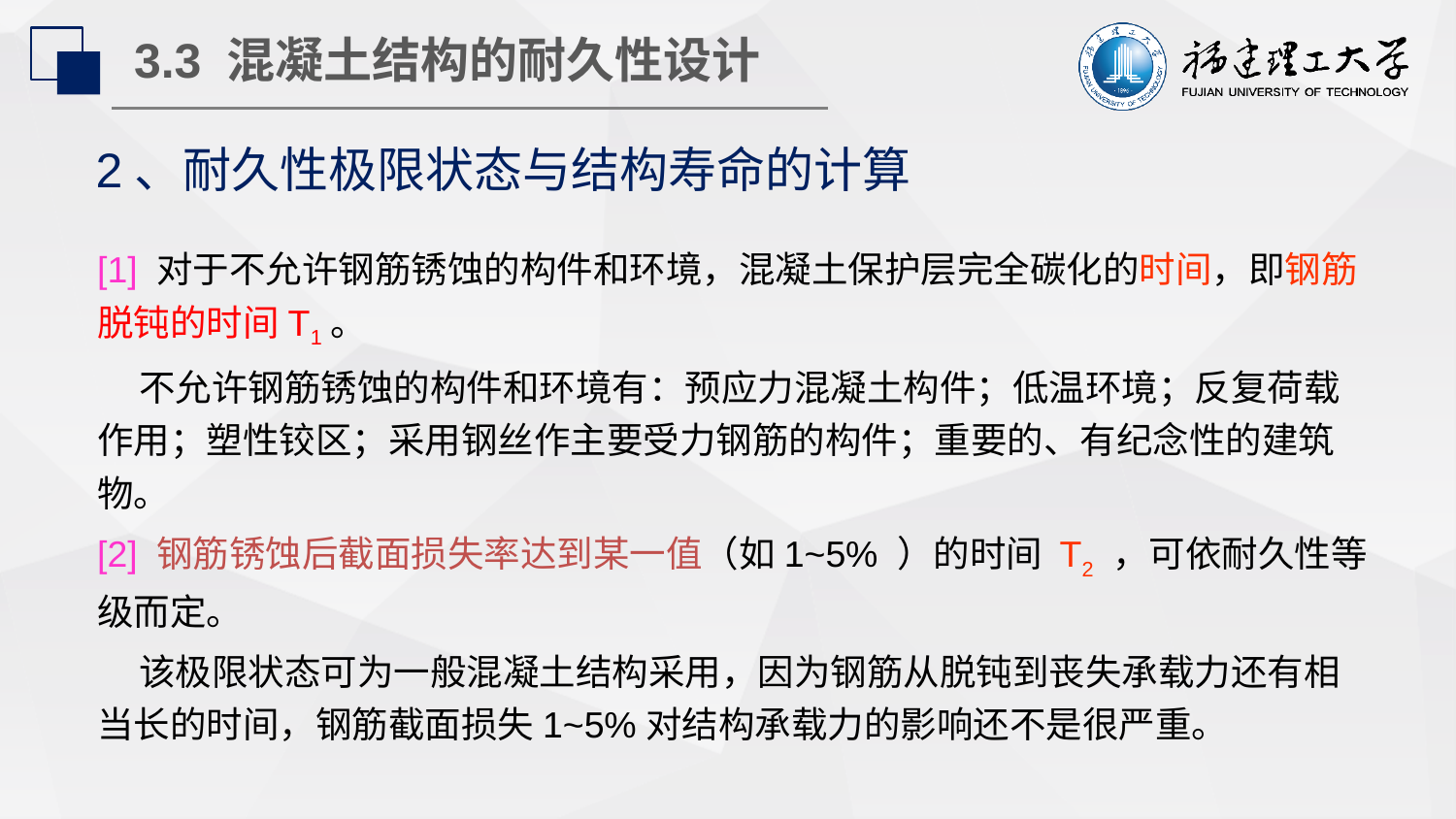

3.3 混凝土结构的耐久性设计
2、耐久性极限状态与结构寿命的计算
[1] 对于不允许钢筋锈蚀的构件和环境，混凝土保护层完全碳化的时间，即钢筋脱钝的时间T1。
    不允许钢筋锈蚀的构件和环境有：预应力混凝土构件；低温环境；反复荷载作用；塑性铰区；采用钢丝作主要受力钢筋的构件；重要的、有纪念性的建筑物。
[2] 钢筋锈蚀后截面损失率达到某一值（如1~5% ）的时间 T2 ，可依耐久性等级而定。
    该极限状态可为一般混凝土结构采用，因为钢筋从脱钝到丧失承载力还有相当长的时间，钢筋截面损失1~5%对结构承载力的影响还不是很严重。